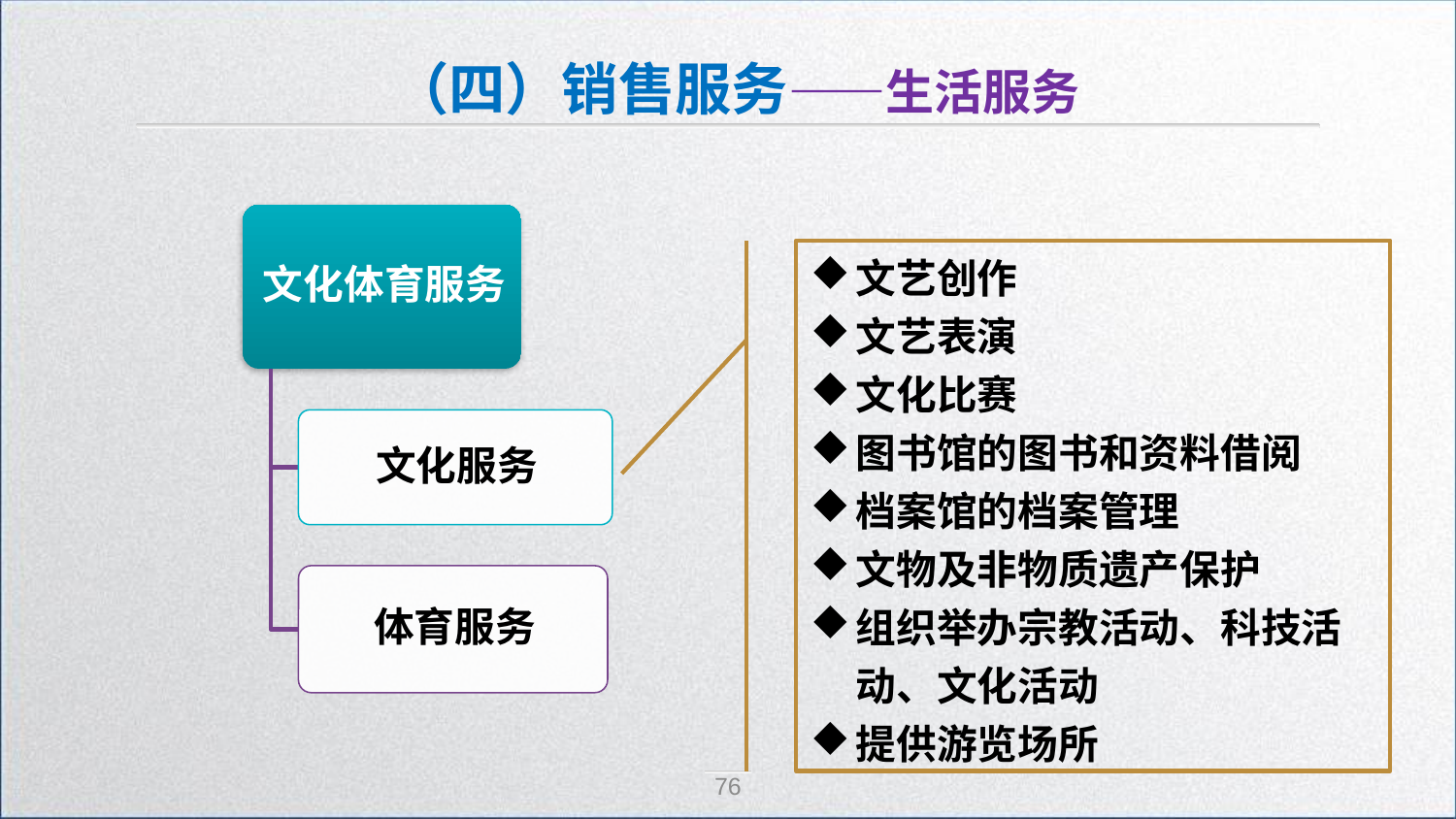

（四）销售服务——生活服务
文化体育服务
文化服务
体育服务
文艺创作
文艺表演
文化比赛
图书馆的图书和资料借阅
档案馆的档案管理
文物及非物质遗产保护
组织举办宗教活动、科技活动、文化活动
提供游览场所
76